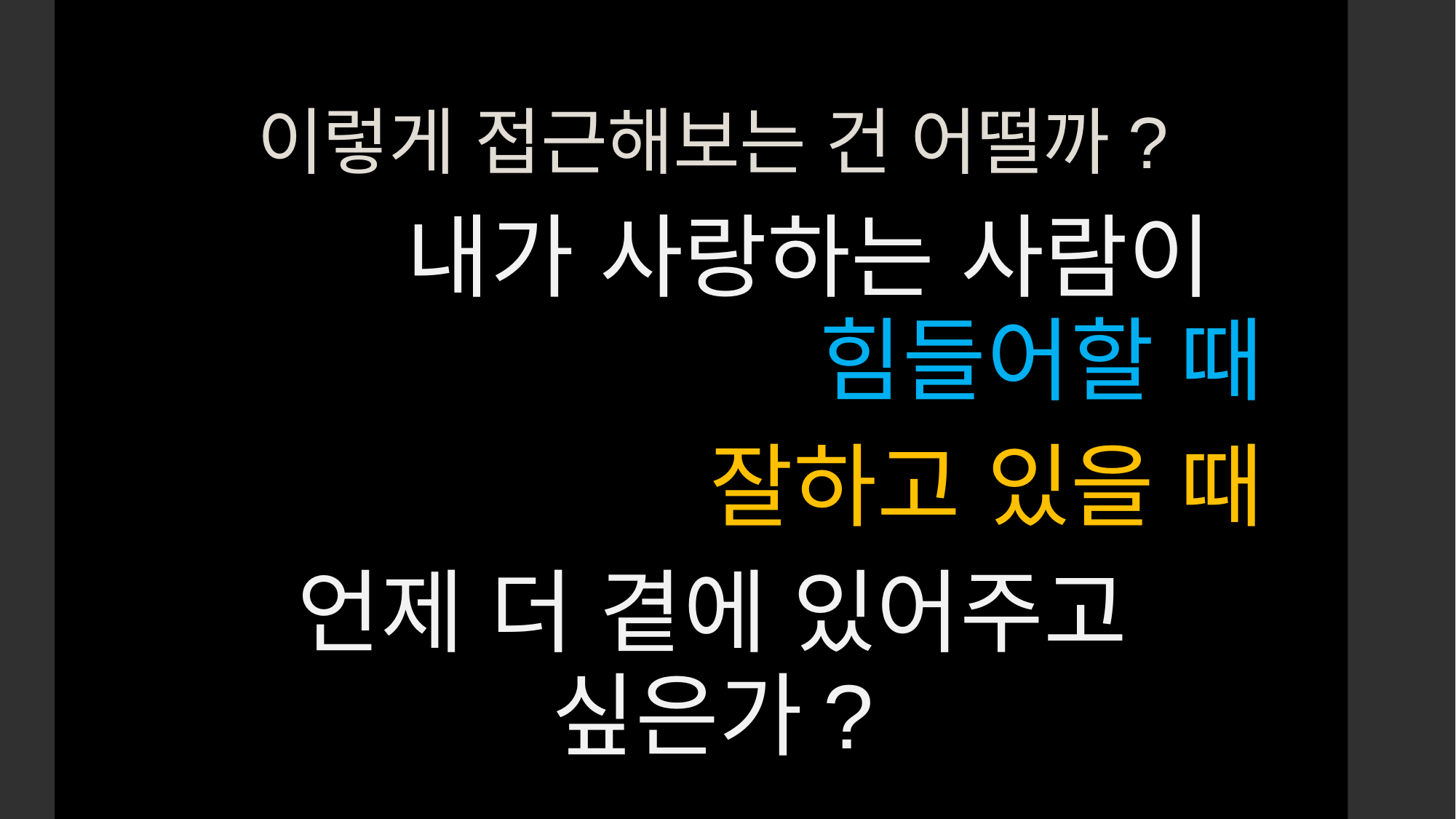

# 이렇게 접근해보는 건 어떨까?
내가 사랑하는 사람이   힘들어할 때
잘하고 있을 때
언제 더 곁에 있어주고 싶은가?